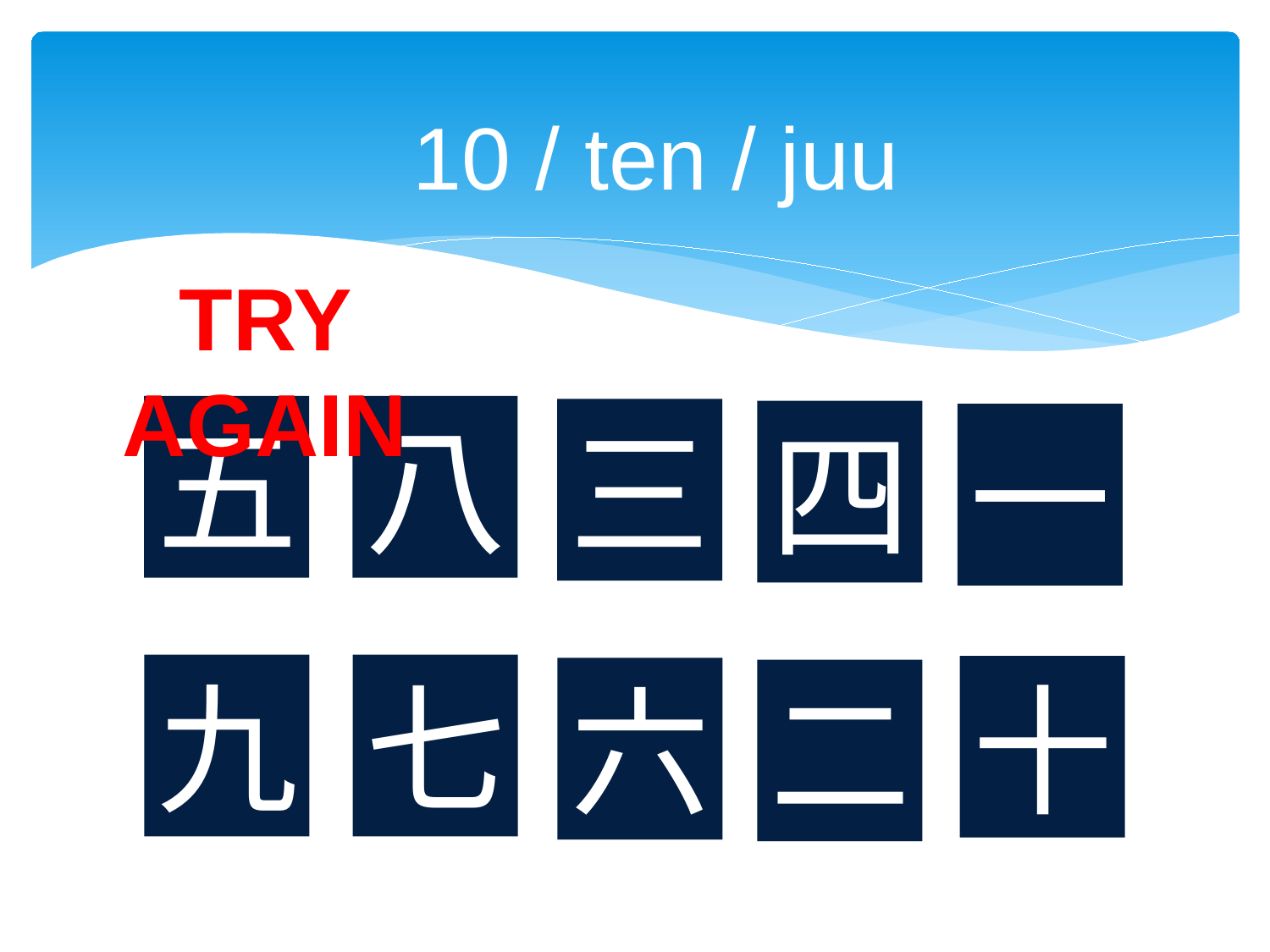

10 / ten / juu
TRY AGAIN
五
八
三
四
一
七
九
十
六
二